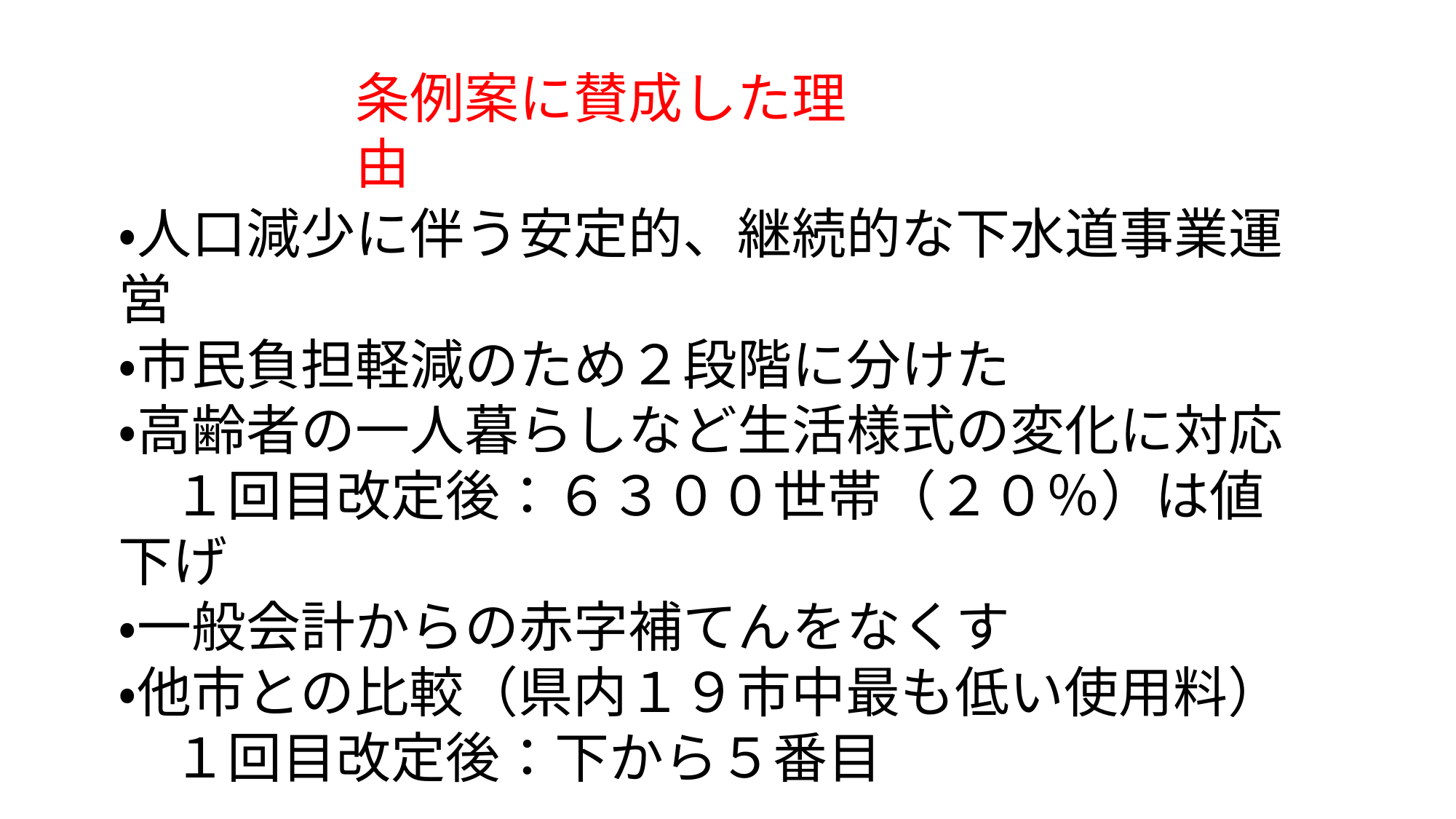

条例案に賛成した理由
・人口減少に伴う安定的、継続的な下水道事業運営
・市民負担軽減のため２段階に分けた
・高齢者の一人暮らしなど生活様式の変化に対応
　１回目改定後：６３００世帯（２０％）は値下げ
・一般会計からの赤字補てんをなくす
・他市との比較（県内１９市中最も低い使用料）
　１回目改定後：下から５番目